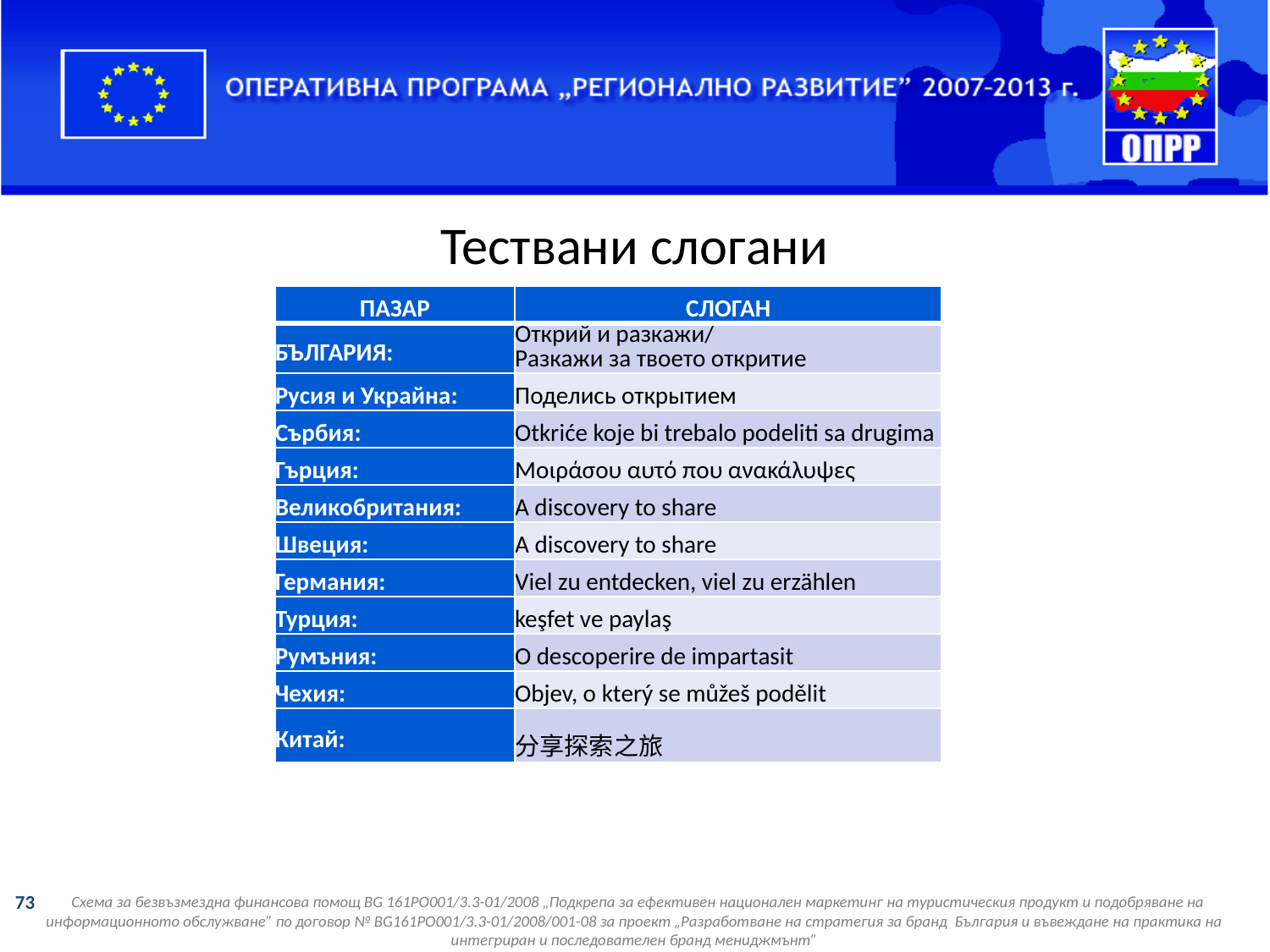

Тествани слогани
| ПАЗАР | СЛОГАН |
| --- | --- |
| БЪЛГАРИЯ: | Открий и разкажи/ Разкажи за твоето откритие |
| Русия и Украйна: | Поделись открытием |
| Сърбия: | Otkriće koje bi trebalo podeliti sa drugima |
| Гърция: | Μοιράσου αυτό που ανακάλυψες |
| Великобритания: | A discovery to share |
| Швеция: | А discovery to share |
| Германия: | Viel zu entdecken, viel zu erzählen |
| Турция: | keşfet ve paylaş |
| Румъния: | O descoperire de impartasit |
| Чехия: | Objev, o který se můžeš podělit |
| Китай: | 分享探索之旅 |